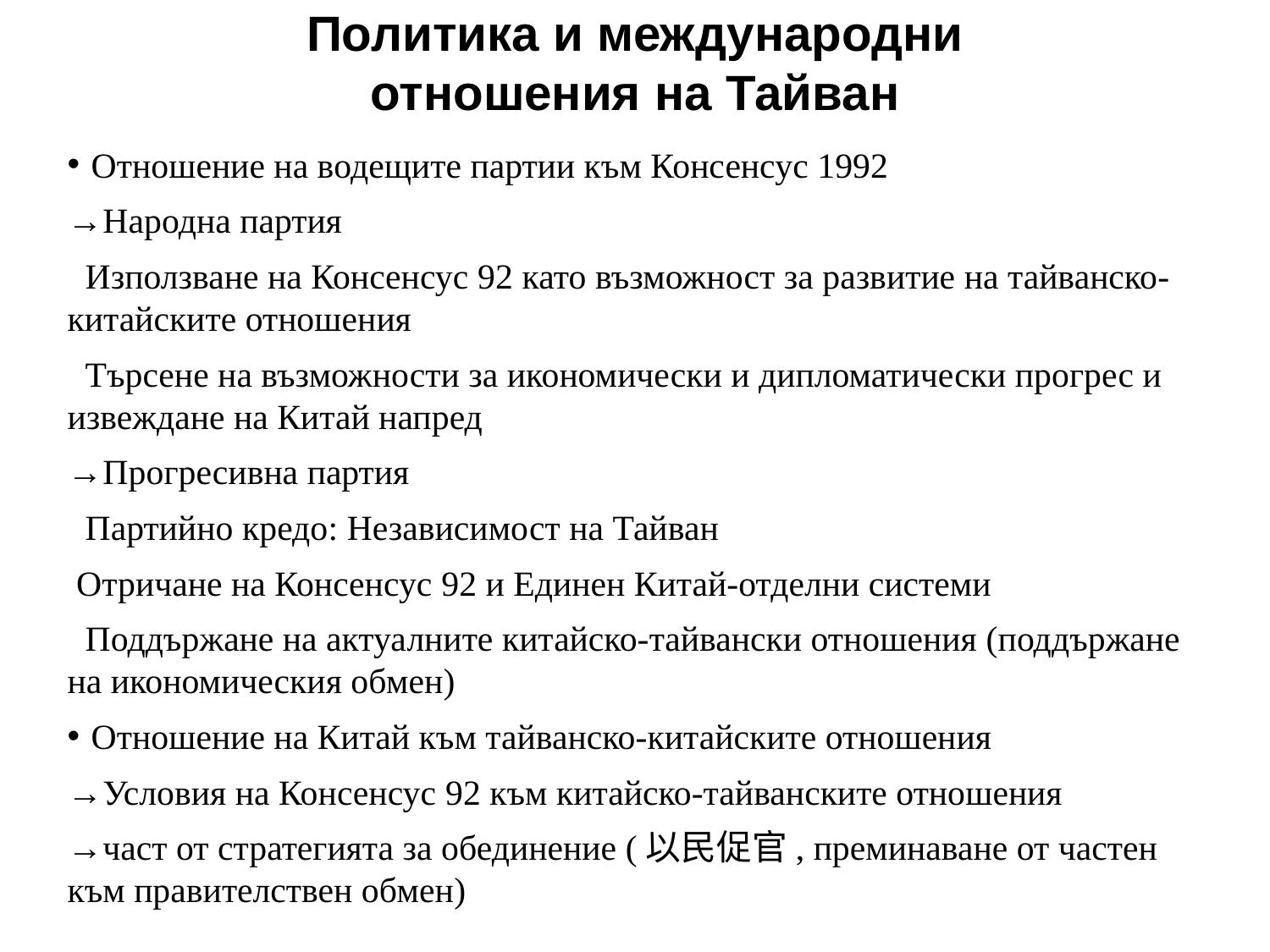

Политика и международни отношения на Тайван
Отношение на водещите партии към Консенсус 1992
→Народна партия
  Използване на Консенсус 92 като възможност за развитие на тайванско-китайските отношения
  Търсене на възможности за икономически и дипломатически прогрес и извеждане на Китай напред
→Прогресивна партия
  Партийно кредо: Независимост на Тайван
 Отричане на Консенсус 92 и Единен Китай-отделни системи
  Поддържане на актуалните китайско-тайвански отношения (поддържане на икономическия обмен)
Отношение на Китай към тайванско-китайските отношения
→Условия на Консенсус 92 към китайско-тайванските отношения
→част от стратегията за обединение (以民促官, преминаване от частен към правителствен обмен)